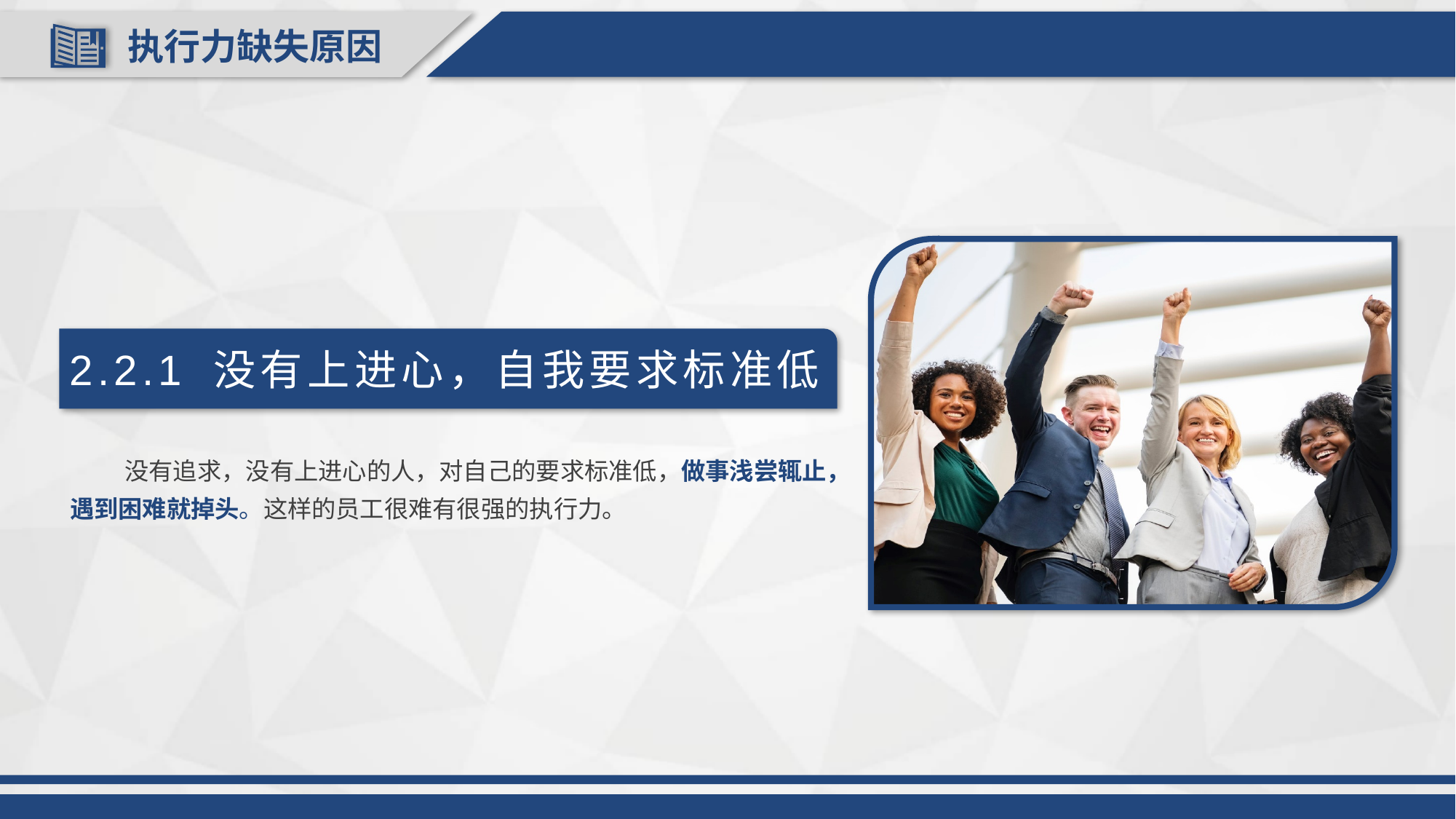

执行力缺失原因

2.2.1 没有上进心，自我要求标准低
没有追求，没有上进心的人，对自己的要求标准低，做事浅尝辄止，遇到困难就掉头。这样的员工很难有很强的执行力。